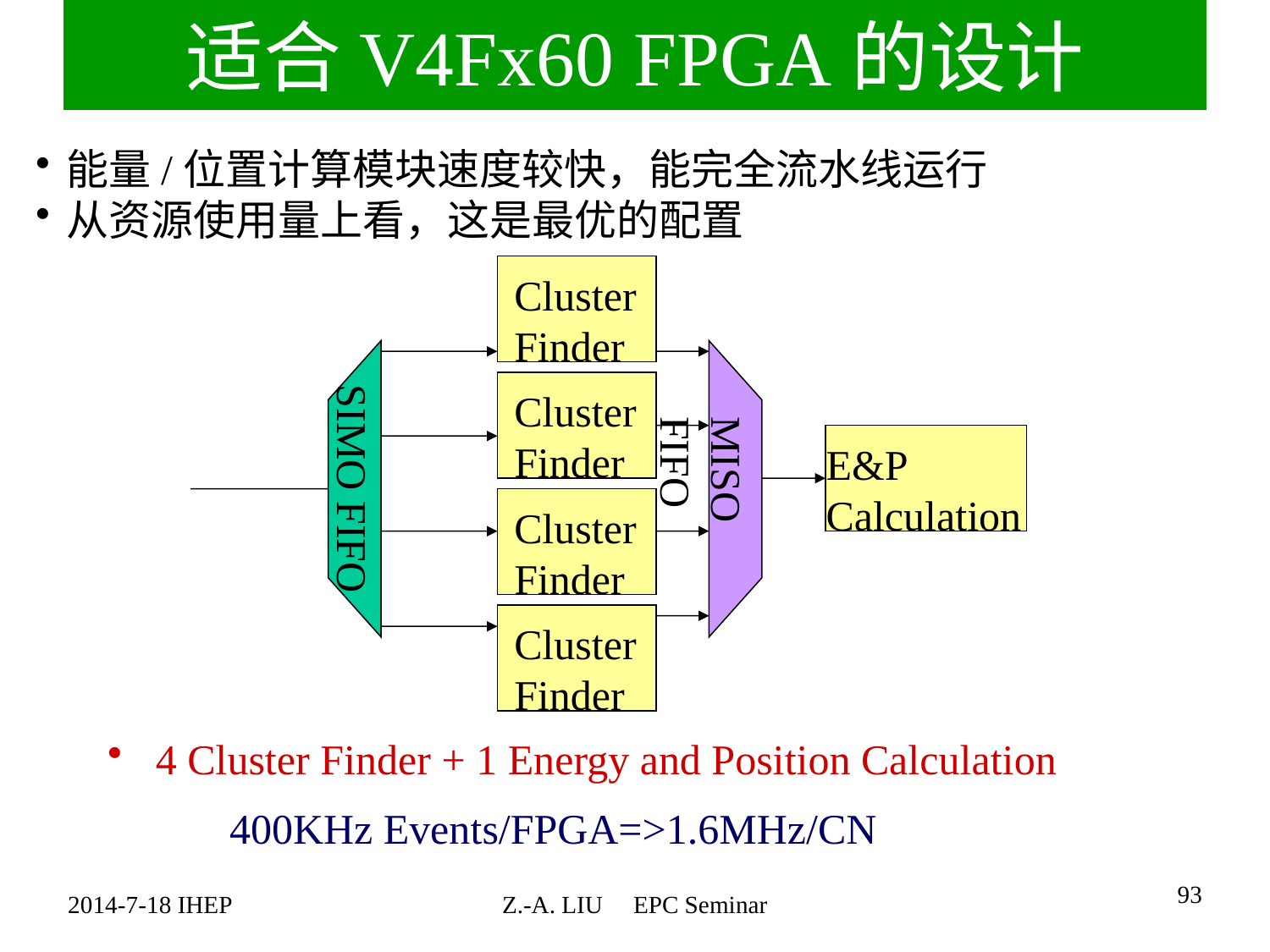

# 适合V4Fx60 FPGA的设计
能量/位置计算模块速度较快，能完全流水线运行
从资源使用量上看，这是最优的配置

Cluster
Finder

Cluster
Finder

E&P
Calculation

SIMO FIFO

MISO FIFO

Cluster
Finder

Cluster
Finder

4 Cluster Finder + 1 Energy and Position Calculation
400KHz Events/FPGA=>1.6MHz/CN
93
2014-7-18 IHEP
Z.-A. LIU     EPC Seminar